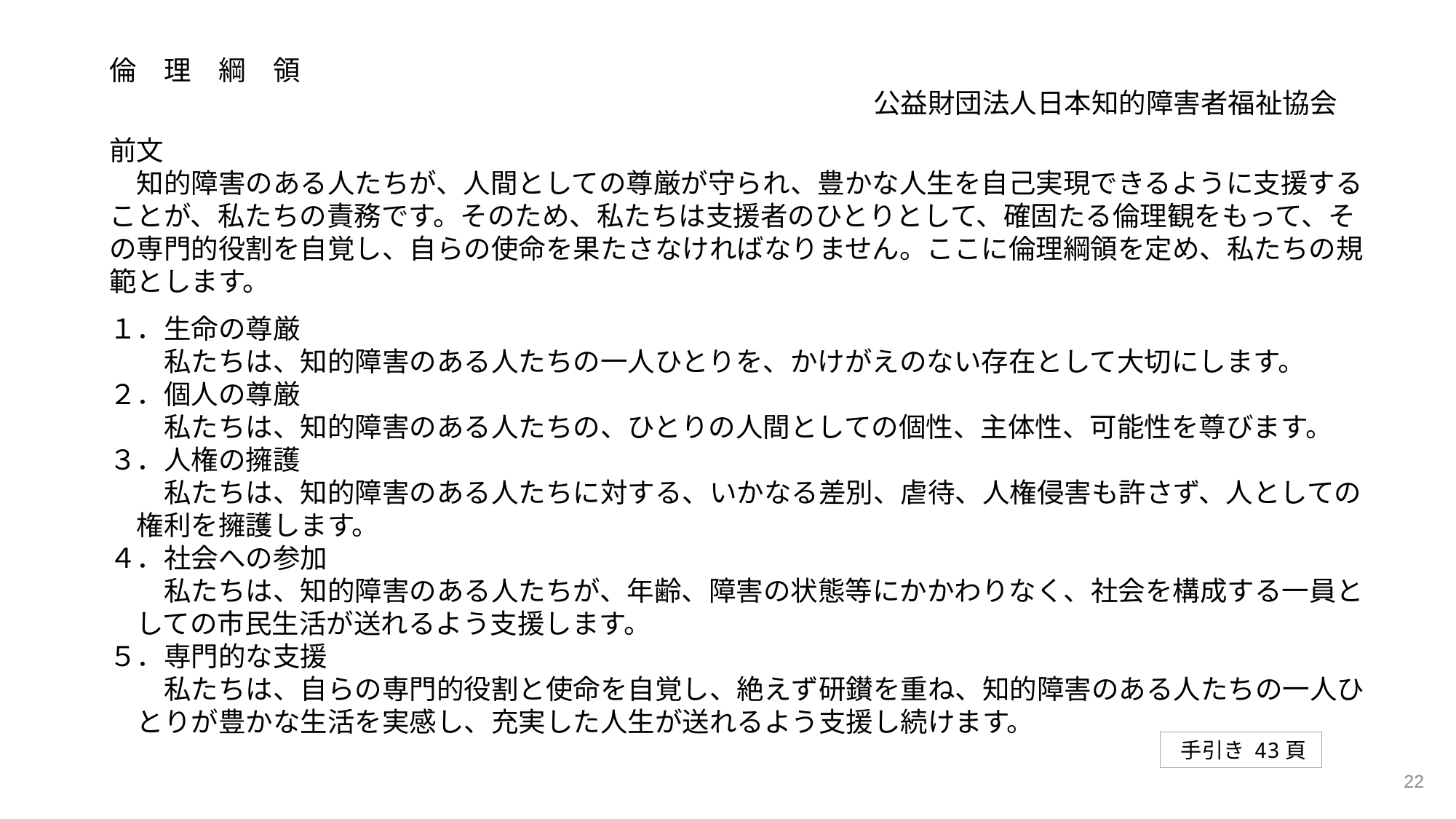

倫　理　綱　領
　　　　　　　　　　　　　　　　　　　　　　　　　　　　公益財団法人日本知的障害者福祉協会

前文
　知的障害のある人たちが、人間としての尊厳が守られ、豊かな人生を自己実現できるように支援することが、私たちの責務です。そのため、私たちは支援者のひとりとして、確固たる倫理観をもって、その専門的役割を自覚し、自らの使命を果たさなければなりません。ここに倫理綱領を定め、私たちの規範とします。

１．生命の尊厳
　　私たちは、知的障害のある人たちの一人ひとりを、かけがえのない存在として大切にします。
２．個人の尊厳
　　私たちは、知的障害のある人たちの、ひとりの人間としての個性、主体性、可能性を尊びます。
３．人権の擁護
　　私たちは、知的障害のある人たちに対する、いかなる差別、虐待、人権侵害も許さず、人としての
　権利を擁護します。
４．社会への参加
　　私たちは、知的障害のある人たちが、年齢、障害の状態等にかかわりなく、社会を構成する一員と
　しての市民生活が送れるよう支援します。
５．専門的な支援
　　私たちは、自らの専門的役割と使命を自覚し、絶えず研鑚を重ね、知的障害のある人たちの一人ひ
　とりが豊かな生活を実感し、充実した人生が送れるよう支援し続けます。
 手引き 43頁
22